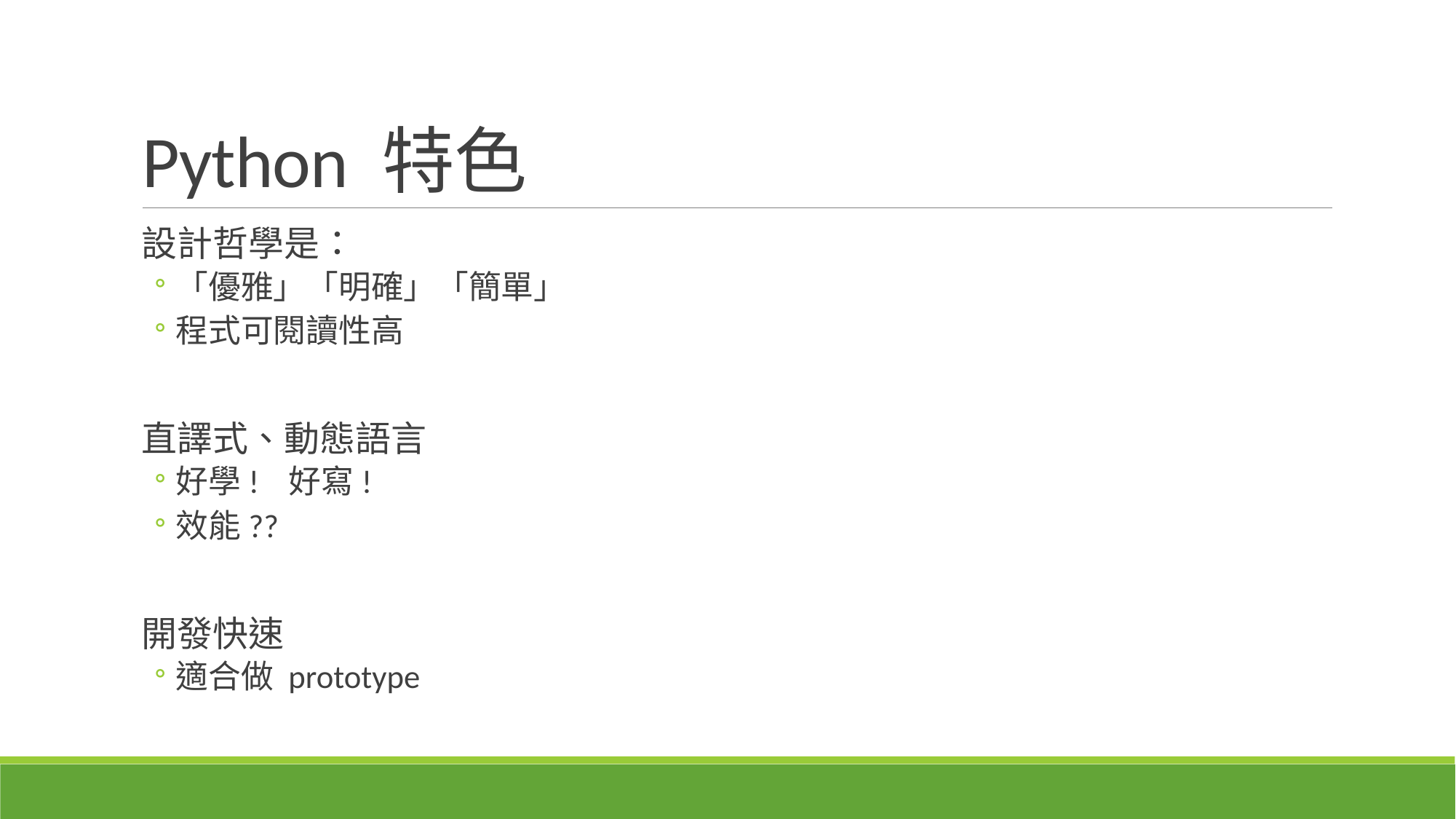

# Python 特色
設計哲學是：
「優雅」「明確」「簡單」
程式可閱讀性高

直譯式、動態語言
好學!   好寫!
效能??

開發快速
適合做 prototype